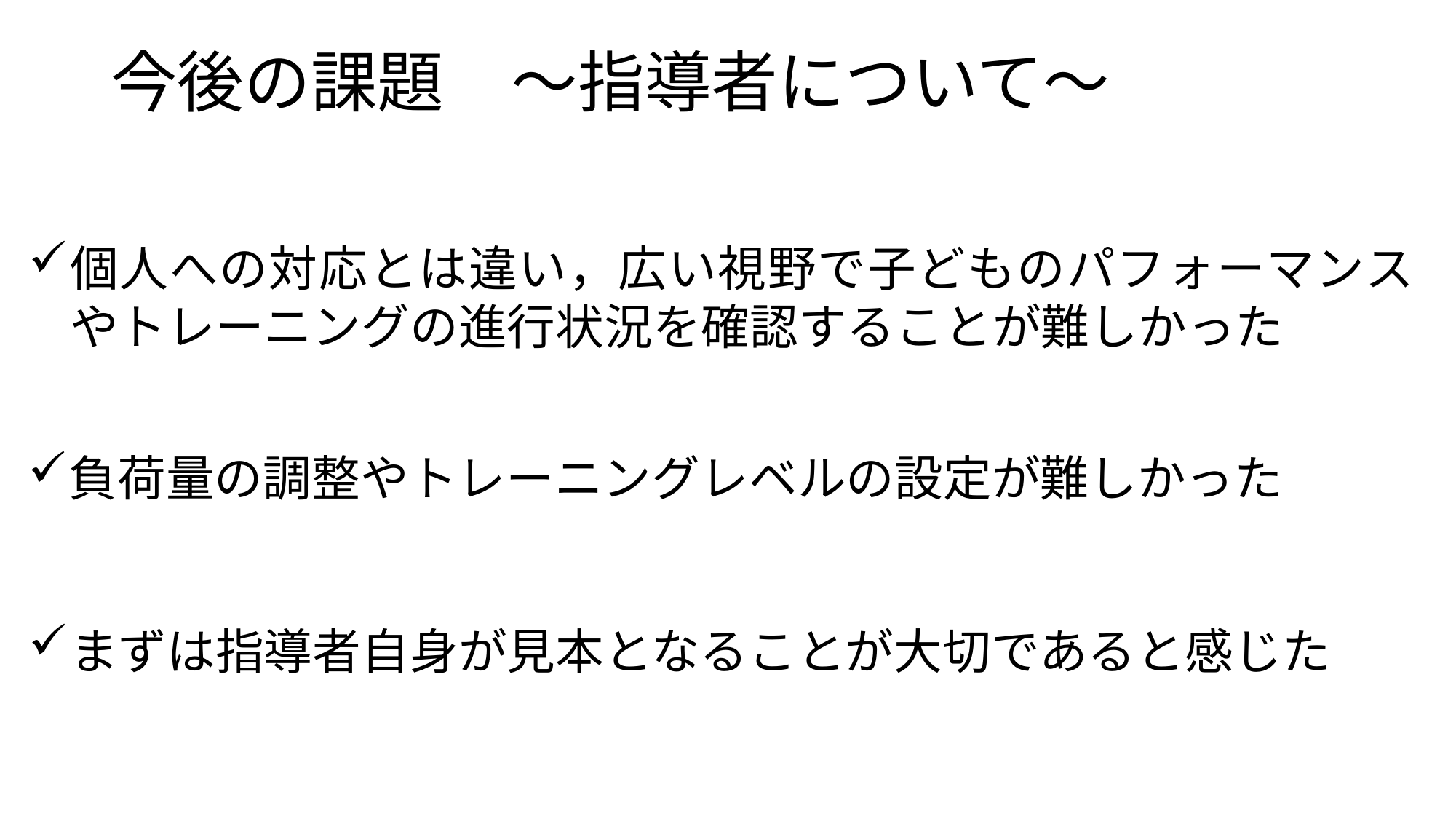

今後の課題　〜指導者について〜
個人への対応とは違い，広い視野で子どものパフォーマンスやトレーニングの進行状況を確認することが難しかった
負荷量の調整やトレーニングレベルの設定が難しかった
まずは指導者自身が見本となることが大切であると感じた
③